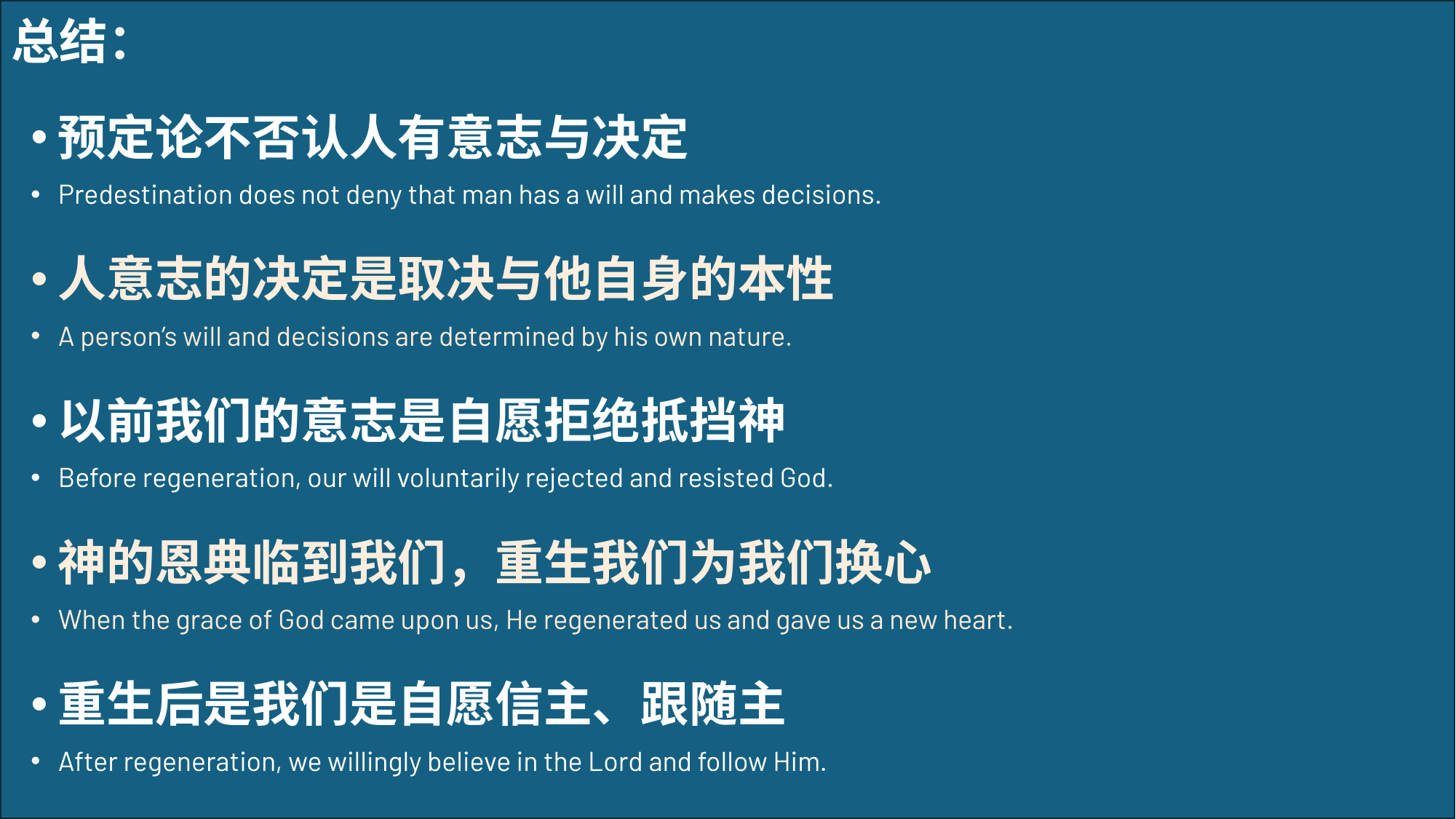

# 总结：
预定论不否认人有意志与决定
Predestination does not deny that man has a will and makes decisions.
人意志的决定是取决与他自身的本性
A person’s will and decisions are determined by his own nature.
以前我们的意志是自愿拒绝抵挡神
Before regeneration, our will voluntarily rejected and resisted God.
神的恩典临到我们，重生我们为我们换心
When the grace of God came upon us, He regenerated us and gave us a new heart.
重生后是我们是自愿信主、跟随主
After regeneration, we willingly believe in the Lord and follow Him.